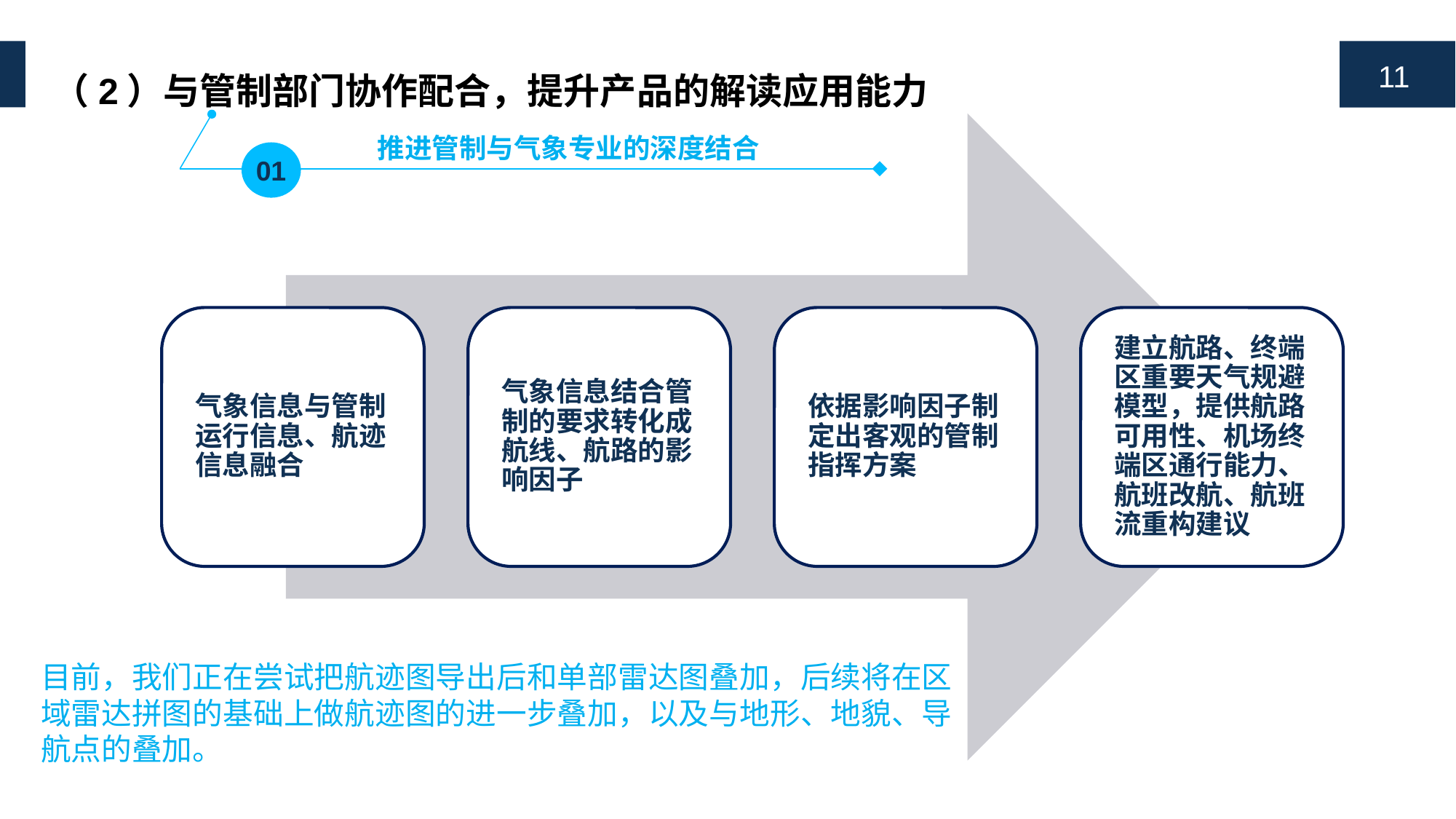

（2）与管制部门协作配合，提升产品的解读应用能力

气象信息与管制运行信息、航迹信息融合
气象信息结合管制的要求转化成航线、航路的影响因子
依据影响因子制定出客观的管制指挥方案
建立航路、终端区重要天气规避模型，提供航路可用性、机场终端区通行能力、航班改航、航班流重构建议
推进管制与气象专业的深度结合
01
目前，我们正在尝试把航迹图导出后和单部雷达图叠加，后续将在区域雷达拼图的基础上做航迹图的进一步叠加，以及与地形、地貌、导航点的叠加。